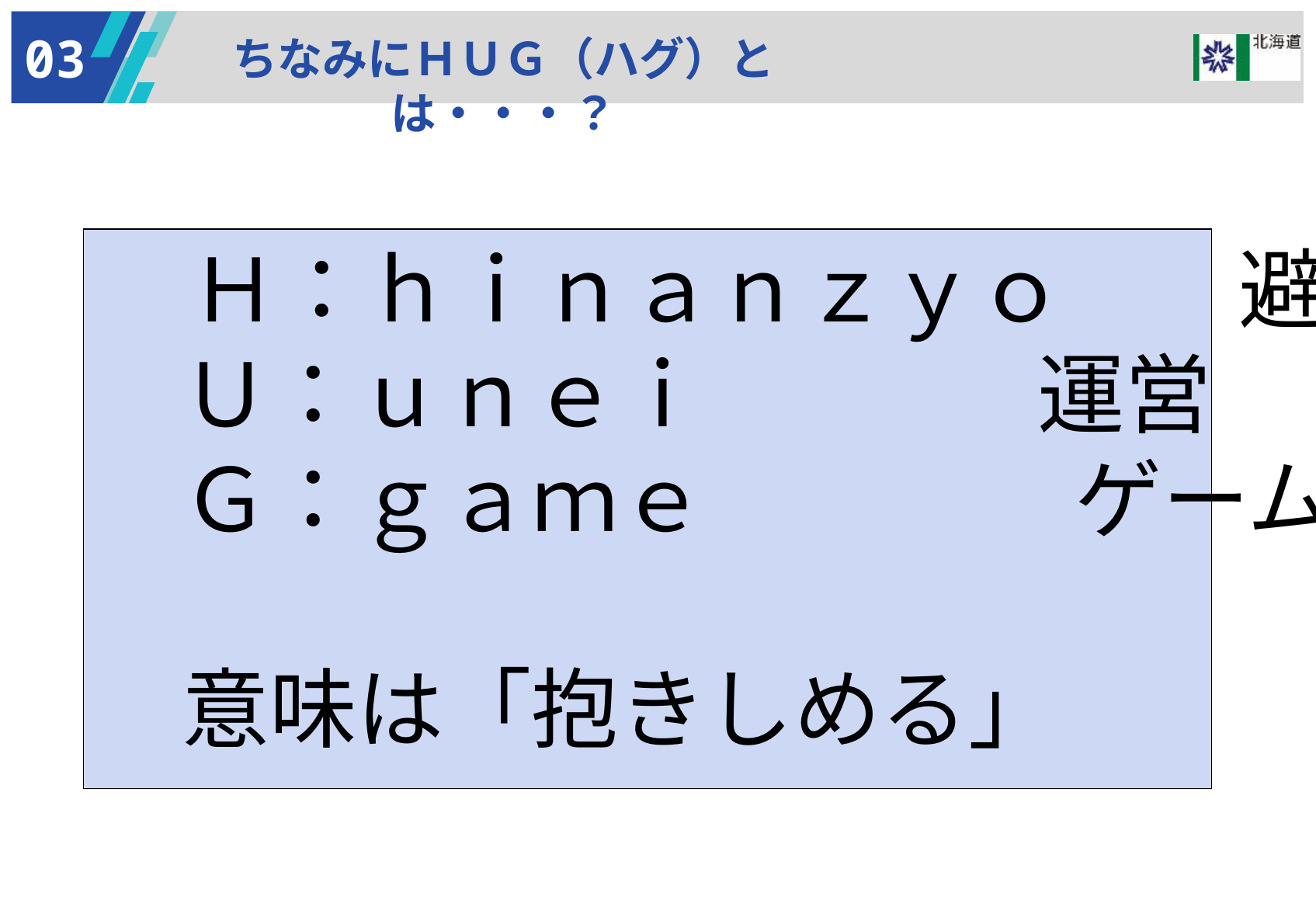

03
ちなみにＨＵＧ（ハグ）とは・・・？
 　Ｈ：ｈｉｎａｎｚｙｏ　　避難所
　Ｕ：ｕｎｅｉ        　　運営
　Ｇ：ｇａｍｅ　　 　　ゲーム

　意味は「抱きしめる」